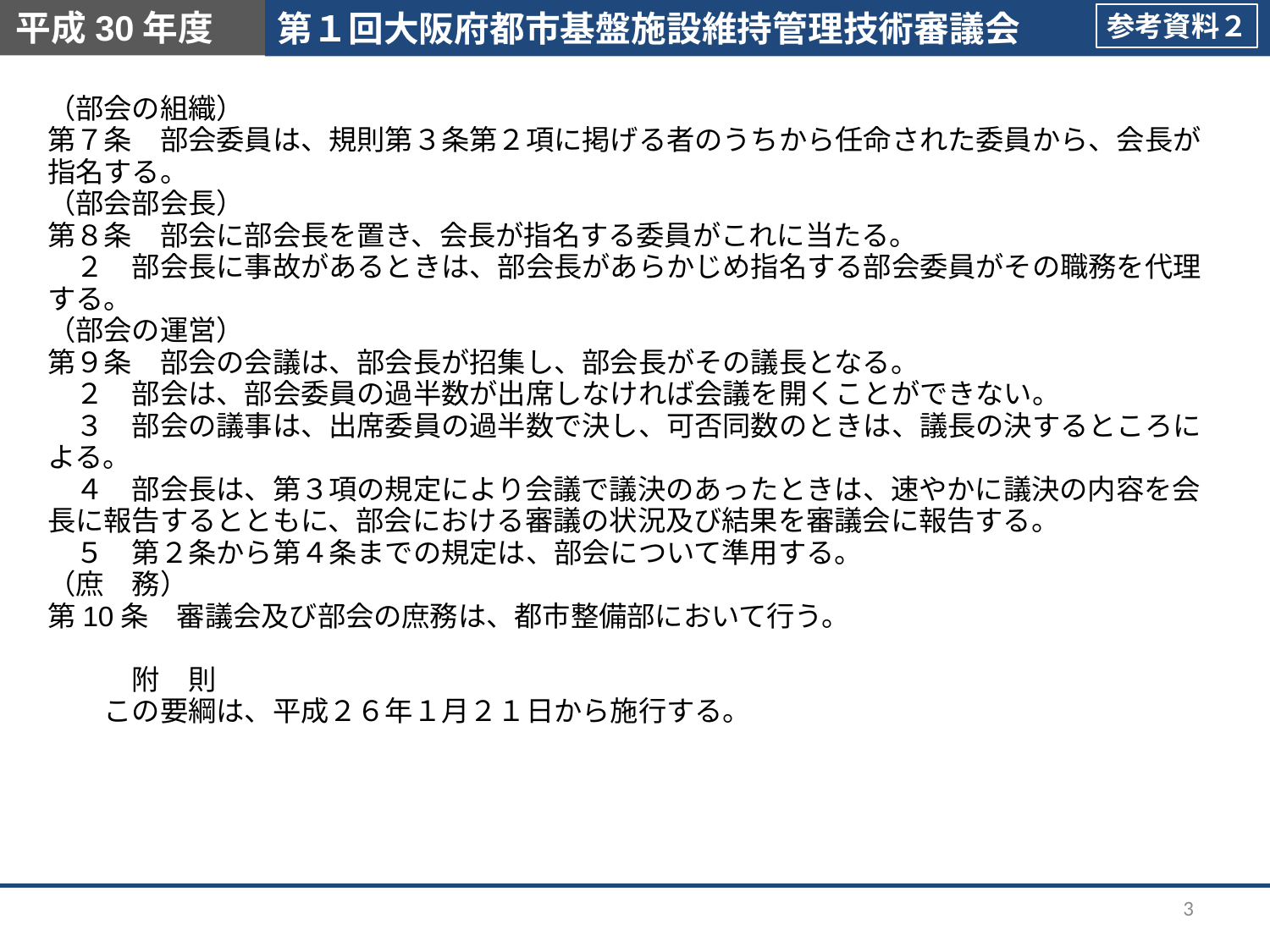

参考資料２
（部会の組織）
第７条　部会委員は、規則第３条第２項に掲げる者のうちから任命された委員から、会長が指名する。
（部会部会長）
第８条　部会に部会長を置き、会長が指名する委員がこれに当たる。
　２　部会長に事故があるときは、部会長があらかじめ指名する部会委員がその職務を代理する。
（部会の運営）
第９条　部会の会議は、部会長が招集し、部会長がその議長となる。
　２　部会は、部会委員の過半数が出席しなければ会議を開くことができない。
　３　部会の議事は、出席委員の過半数で決し、可否同数のときは、議長の決するところによる。
　４　部会長は、第３項の規定により会議で議決のあったときは、速やかに議決の内容を会長に報告するとともに、部会における審議の状況及び結果を審議会に報告する。
　５　第２条から第４条までの規定は、部会について準用する。
（庶　務）
第10条　審議会及び部会の庶務は、都市整備部において行う。

　　　附　則
　　この要綱は、平成２６年１月２１日から施行する。
3